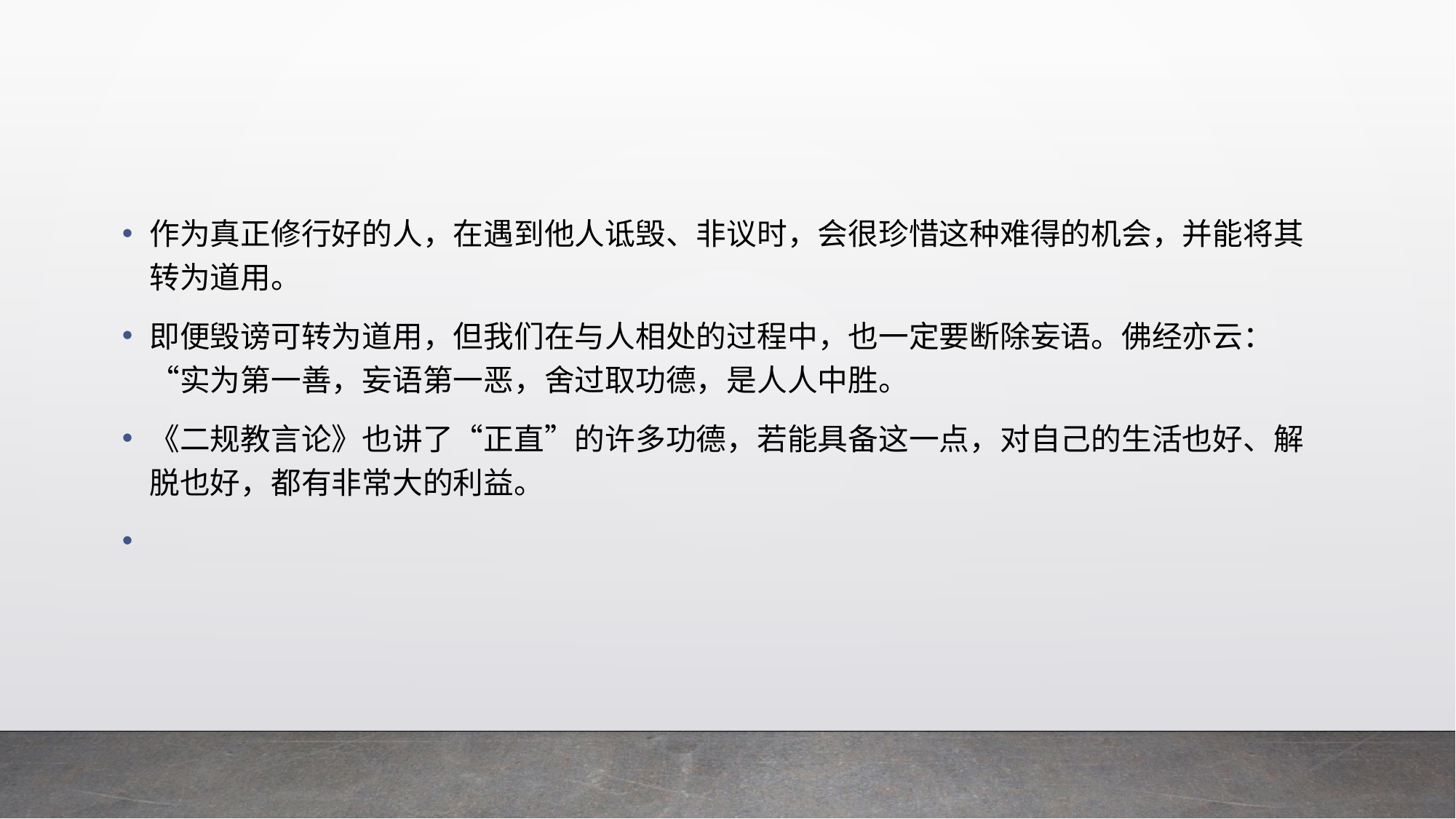

作为真正修行好的人，在遇到他人诋毁、非议时，会很珍惜这种难得的机会，并能将其转为道用。
即便毁谤可转为道用，但我们在与人相处的过程中，也一定要断除妄语。佛经亦云：“实为第一善，妄语第一恶，舍过取功德，是人人中胜。
《二规教言论》也讲了“正直”的许多功德，若能具备这一点，对自己的生活也好、解脱也好，都有非常大的利益。